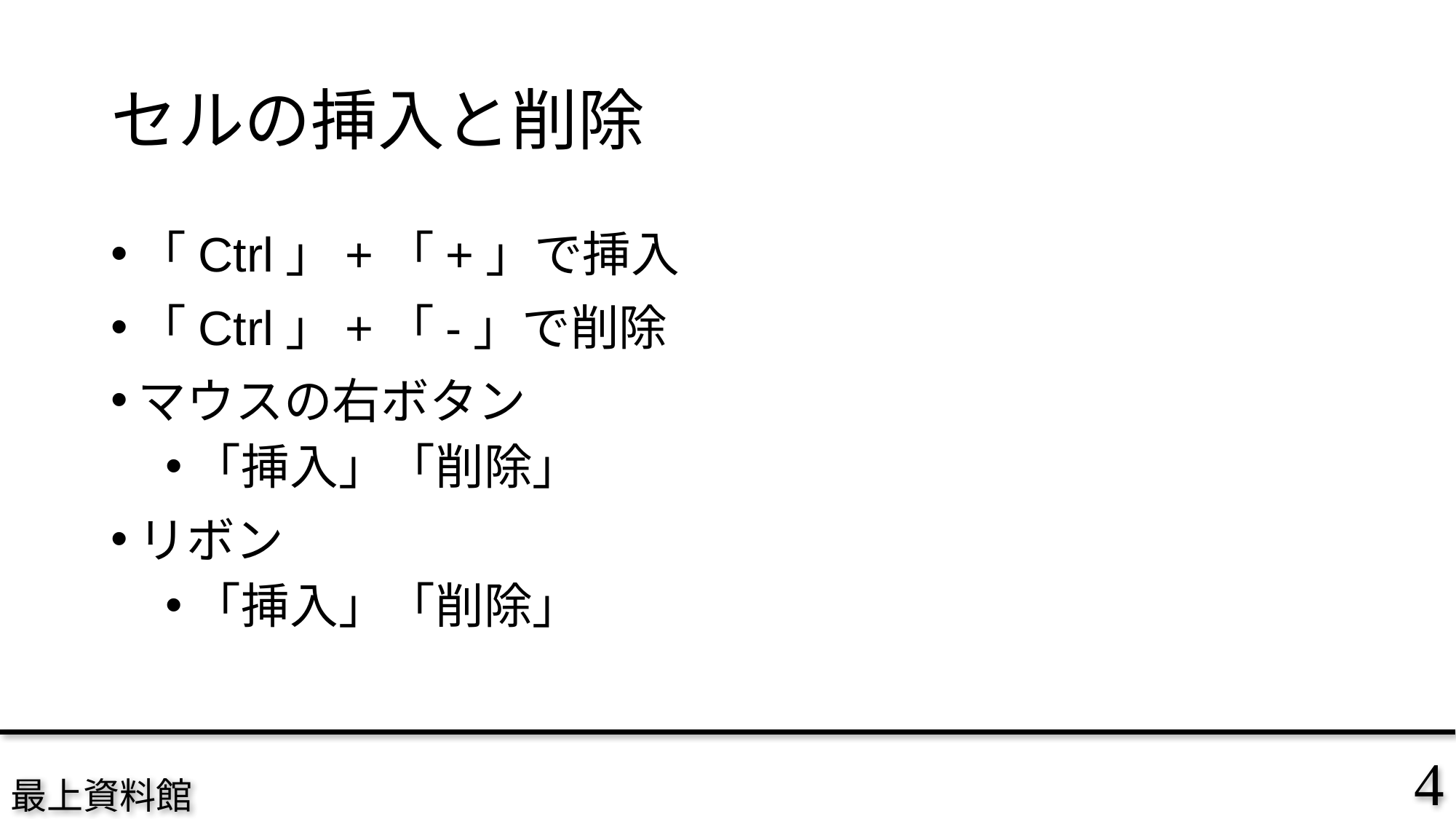

# セルの挿入と削除
「Ctrl」+「+」で挿入
「Ctrl」+「-」で削除
マウスの右ボタン
「挿入」「削除」
リボン
「挿入」「削除」